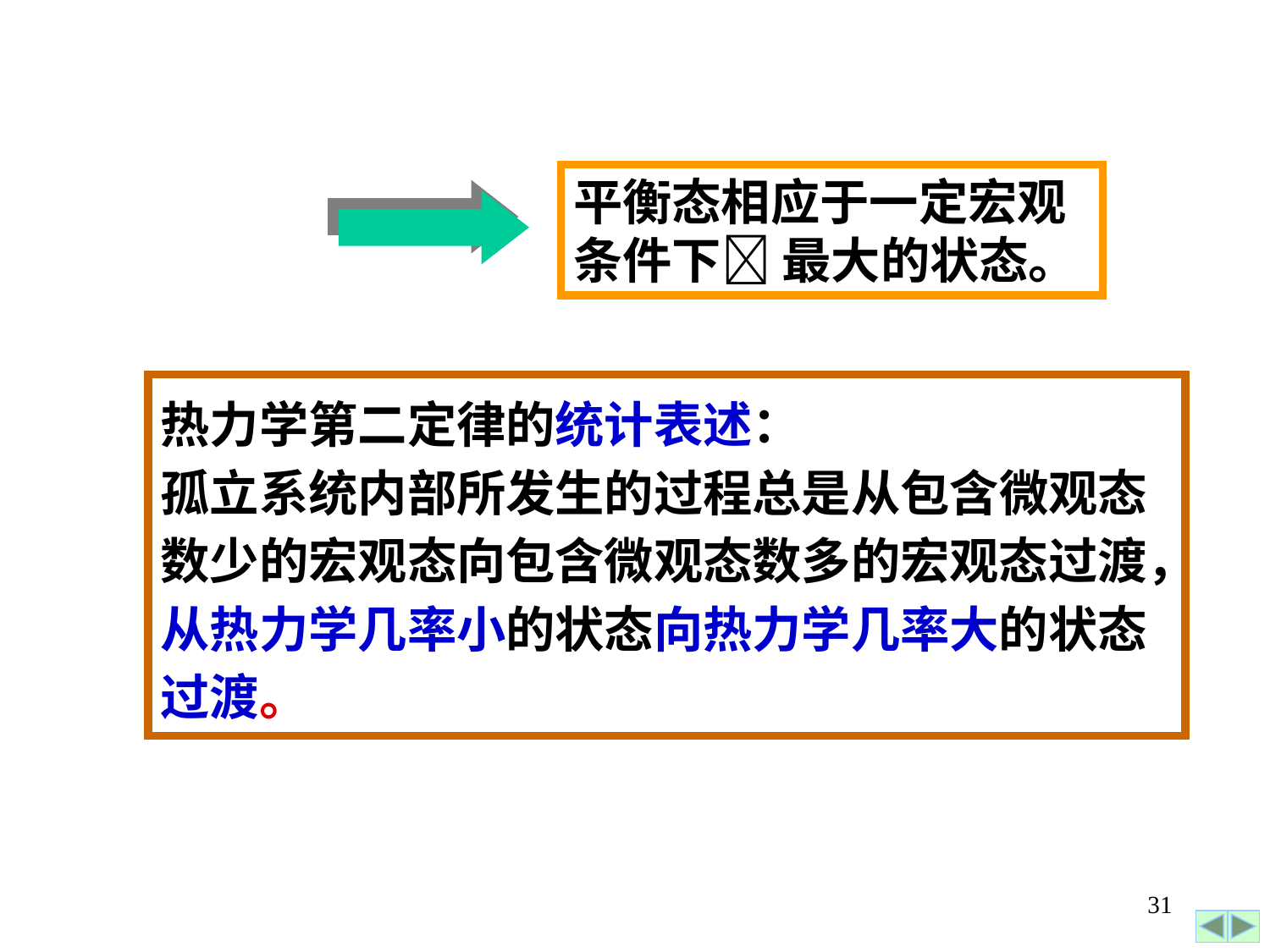

平衡态相应于一定宏观
条件下Ω 最大的状态。

热力学第二定律的统计表述：
孤立系统内部所发生的过程总是从包含微观态
数少的宏观态向包含微观态数多的宏观态过渡，
从热力学几率小的状态向热力学几率大的状态
过渡。
31